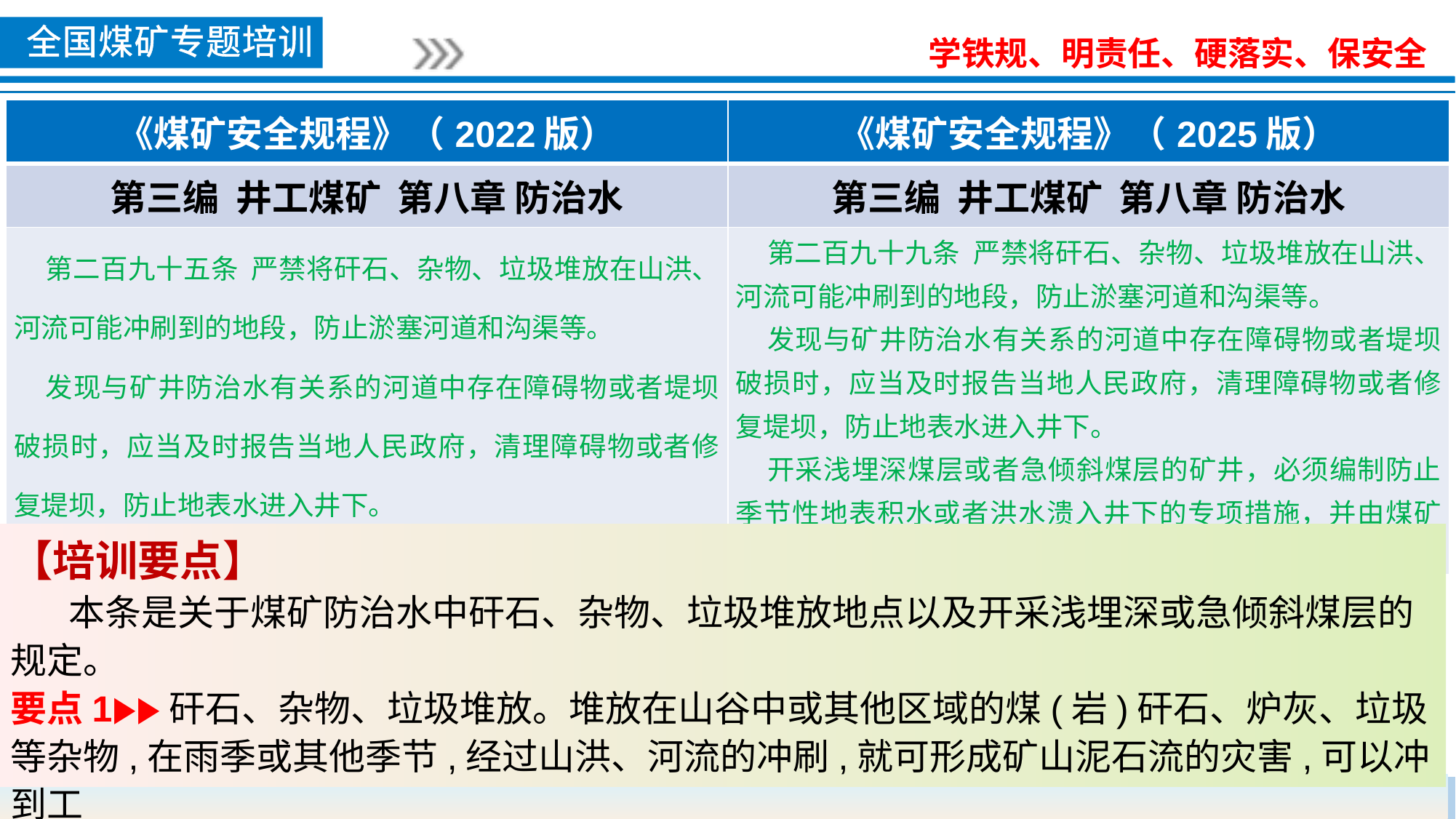

| 《煤矿安全规程》（2022版） | 《煤矿安全规程》（2025版） |
| --- | --- |
| 第三编 井工煤矿 第八章 防治水 | 第三编 井工煤矿 第八章 防治水 |
| 第二百九十五条 严禁将矸石、杂物、垃圾堆放在山洪、河流可能冲刷到的地段，防止淤塞河道和沟渠等。 发现与矿井防治水有关系的河道中存在障碍物或者堤坝破损时，应当及时报告当地人民政府，清理障碍物或者修复堤坝，防止地表水进入井下。 | 第二百九十九条 严禁将矸石、杂物、垃圾堆放在山洪、河流可能冲刷到的地段，防止淤塞河道和沟渠等。 发现与矿井防治水有关系的河道中存在障碍物或者堤坝破损时，应当及时报告当地人民政府，清理障碍物或者修复堤坝，防止地表水进入井下。 开采浅埋深煤层或者急倾斜煤层的矿井，必须编制防止季节性地表积水或者洪水溃入井下的专项措施，并由煤矿企业主要负责人审批。 |
【培训要点】
      本条是关于煤矿防治水中矸石、杂物、垃圾堆放地点以及开采浅埋深或急倾斜煤层的规定。
要点1▶▶矸石、杂物、垃圾堆放。堆放在山谷中或其他区域的煤(岩)矸石、炉灰、垃圾等杂物,在雨季或其他季节,经过山洪、河流的冲刷,就可形成矿山泥石流的灾害,可以冲到工